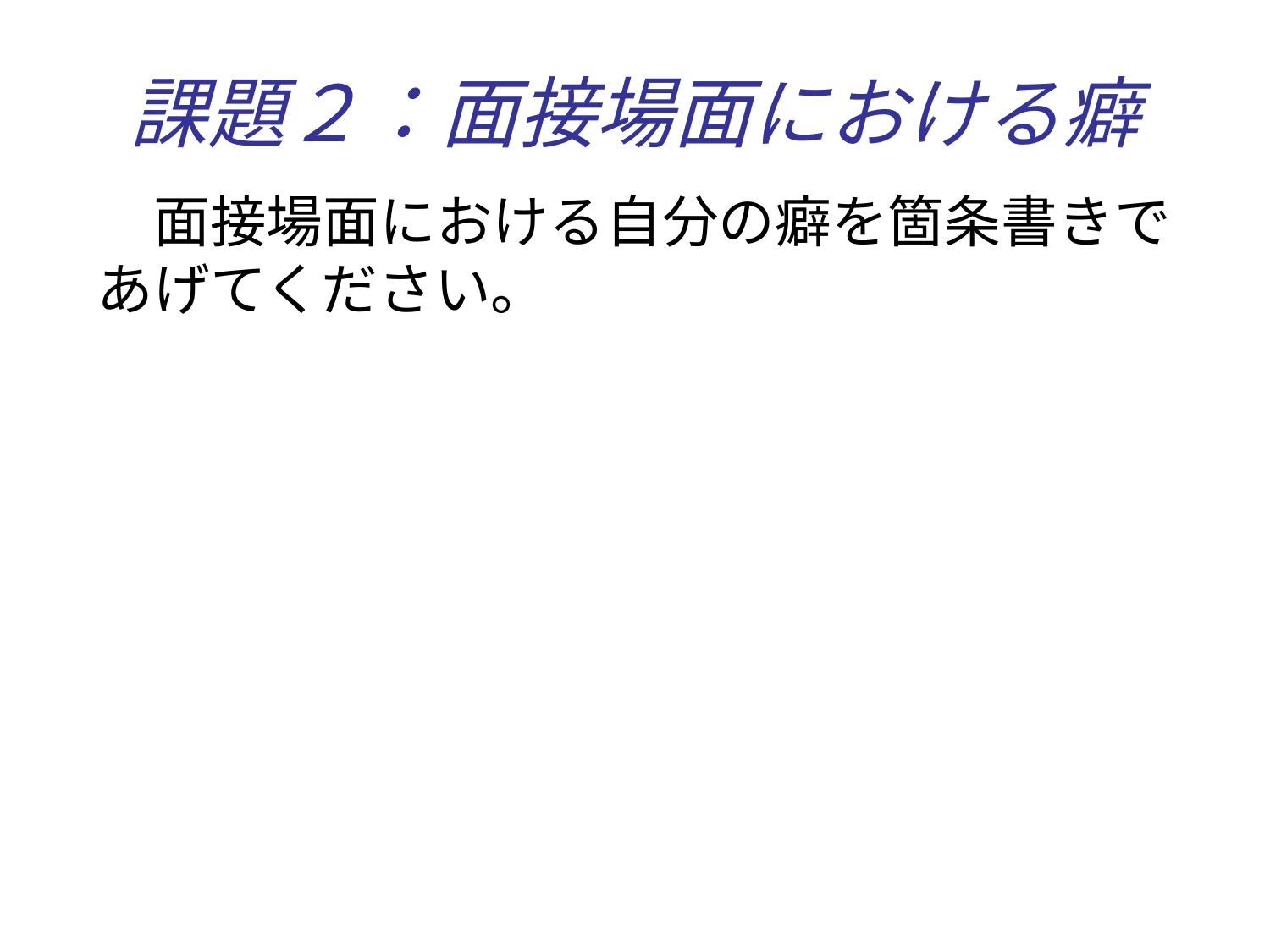

# 課題２：面接場面における癖
　面接場面における自分の癖を箇条書きで
あげてください。